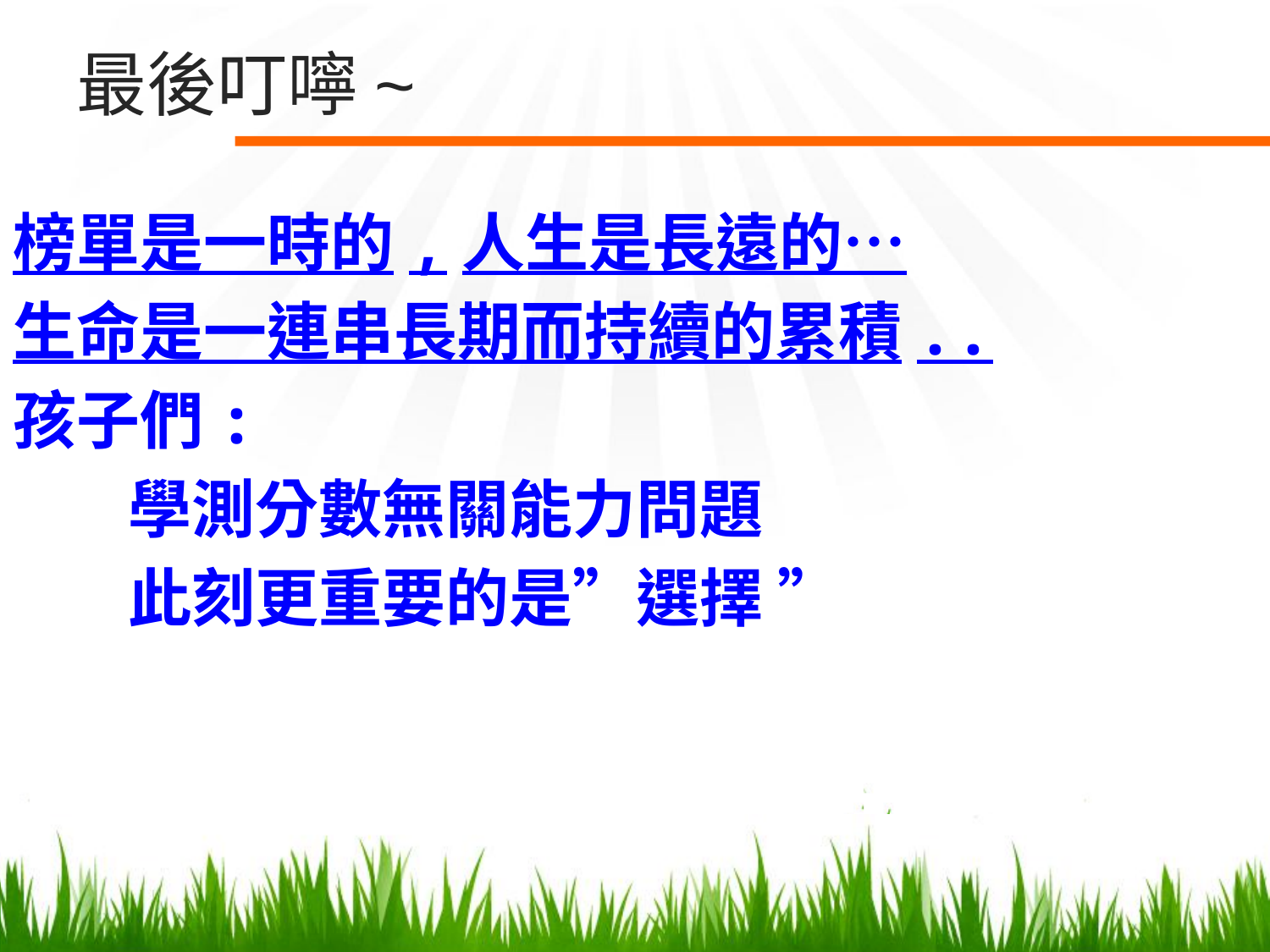

# 最後叮嚀~
榜單是一時的,人生是長遠的…
生命是一連串長期而持續的累積..
孩子們:
       學測分數無關能力問題
       此刻更重要的是”選擇 ”